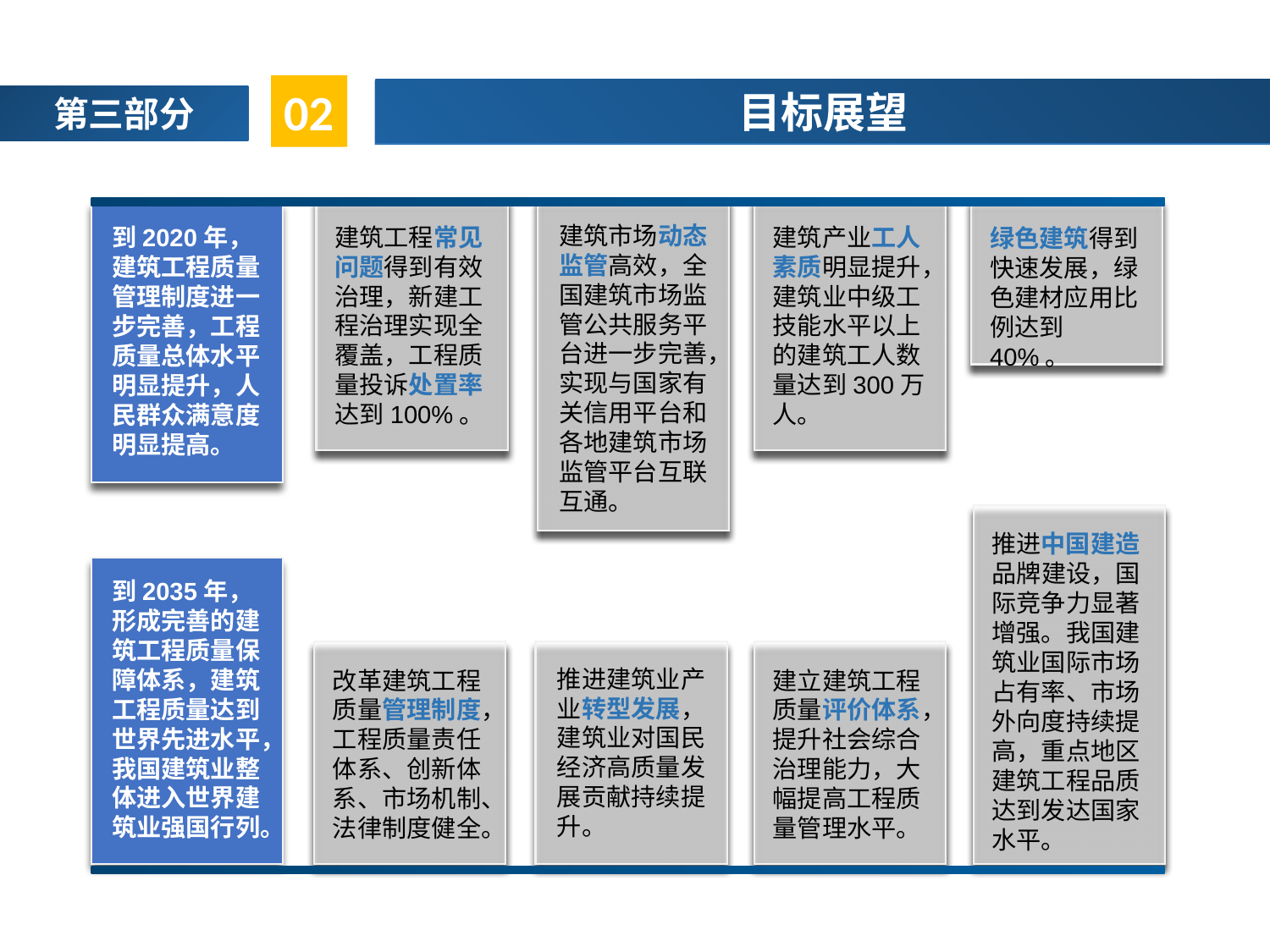

02
目标展望

第三部分

建筑产业工人素质明显提升，建筑业中级工技能水平以上的建筑工人数量达到300万人。

建筑工程常见问题得到有效治理，新建工程治理实现全覆盖，工程质量投诉处置率达到100%。

建筑市场动态监管高效，全国建筑市场监管公共服务平台进一步完善，实现与国家有关信用平台和各地建筑市场监管平台互联互通。

绿色建筑得到快速发展，绿色建材应用比例达到40%。

到2020年，建筑工程质量管理制度进一步完善，工程质量总体水平明显提升，人民群众满意度明显提高。

推进中国建造品牌建设，国际竞争力显著增强。我国建筑业国际市场占有率、市场外向度持续提高，重点地区建筑工程品质达到发达国家水平。

到2035年，形成完善的建筑工程质量保障体系，建筑工程质量达到世界先进水平，我国建筑业整体进入世界建筑业强国行列。

改革建筑工程质量管理制度，工程质量责任体系、创新体系、市场机制、法律制度健全。

推进建筑业产业转型发展，建筑业对国民经济高质量发展贡献持续提升。

建立建筑工程质量评价体系，提升社会综合治理能力，大幅提高工程质量管理水平。